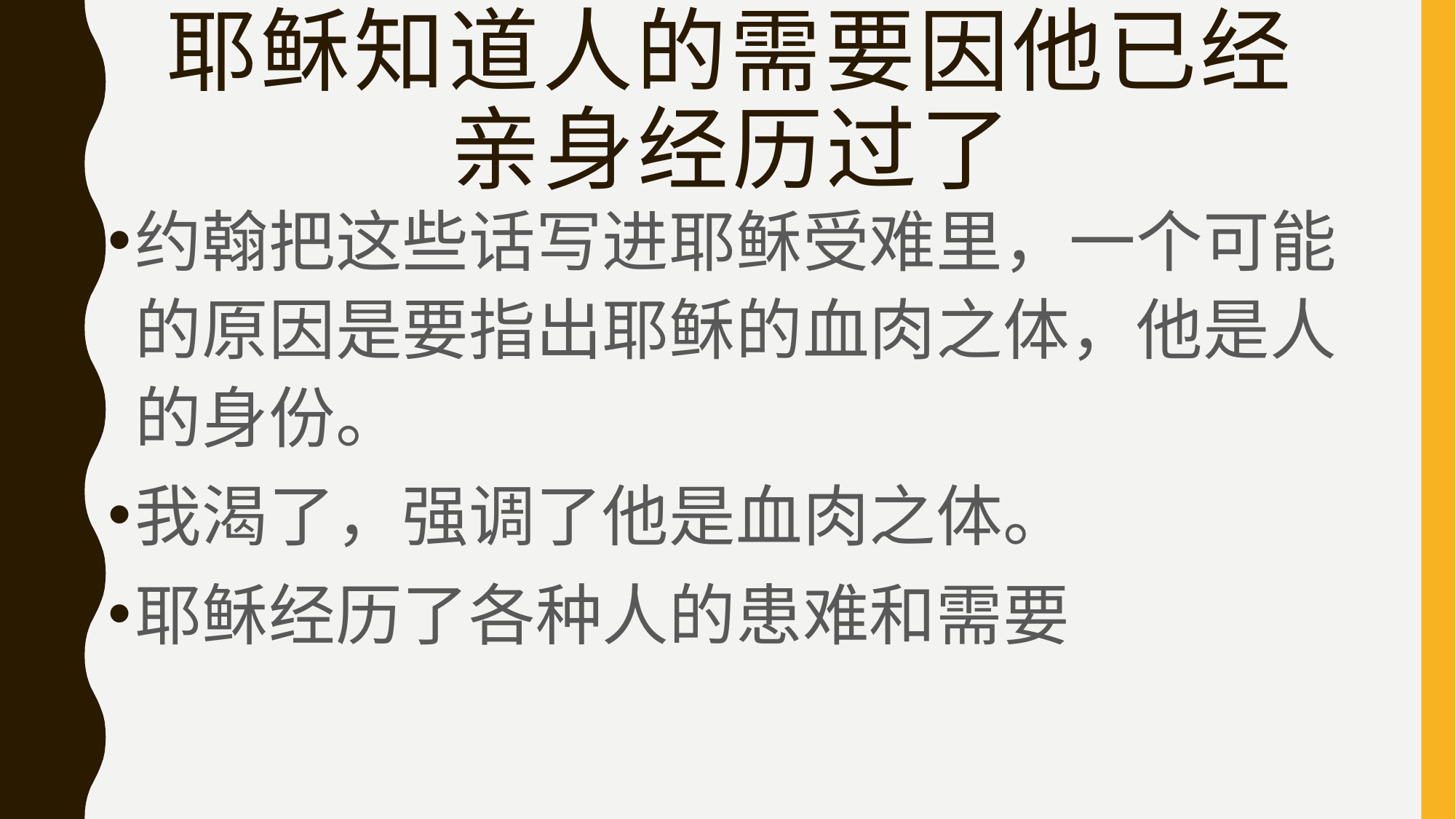

# 耶稣知道人的需要因他已经 亲身经历过了
约翰把这些话写进耶稣受难里，一个可能的原因是要指出耶稣的血肉之体，他是人的身份。
我渴了，强调了他是血肉之体。
耶稣经历了各种人的患难和需要